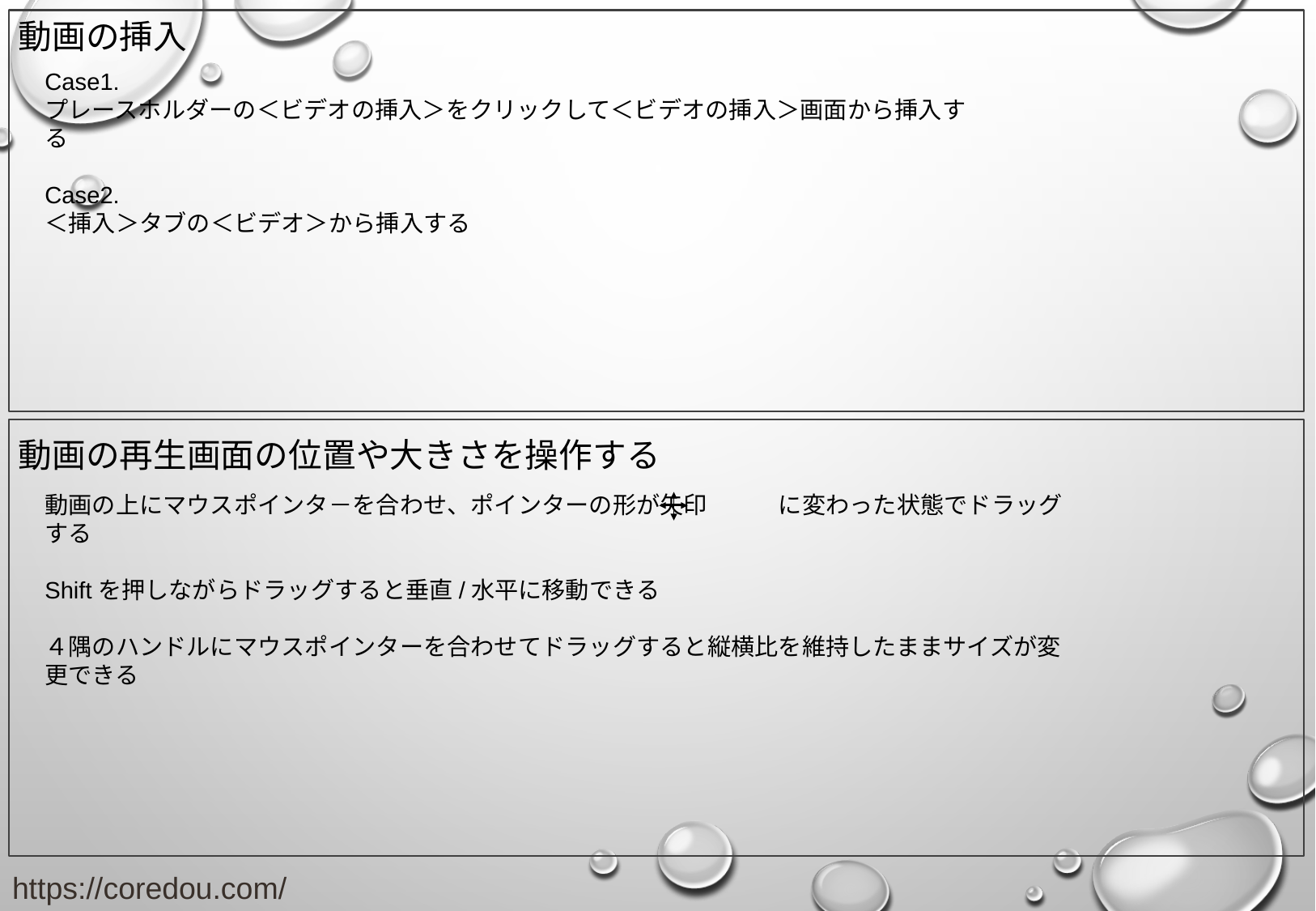

動画の挿入

Case1.
プレースホルダーの＜ビデオの挿入＞をクリックして＜ビデオの挿入＞画面から挿入する

Case2.
＜挿入＞タブの＜ビデオ＞から挿入する

動画の再生画面の位置や大きさを操作する
動画の上にマウスポインタ－を合わせ、ポインターの形が矢印　　　に変わった状態でドラッグする

Shiftを押しながらドラッグすると垂直/水平に移動できる

４隅のハンドルにマウスポインターを合わせてドラッグすると縦横比を維持したままサイズが変更できる
https://coredou.com/